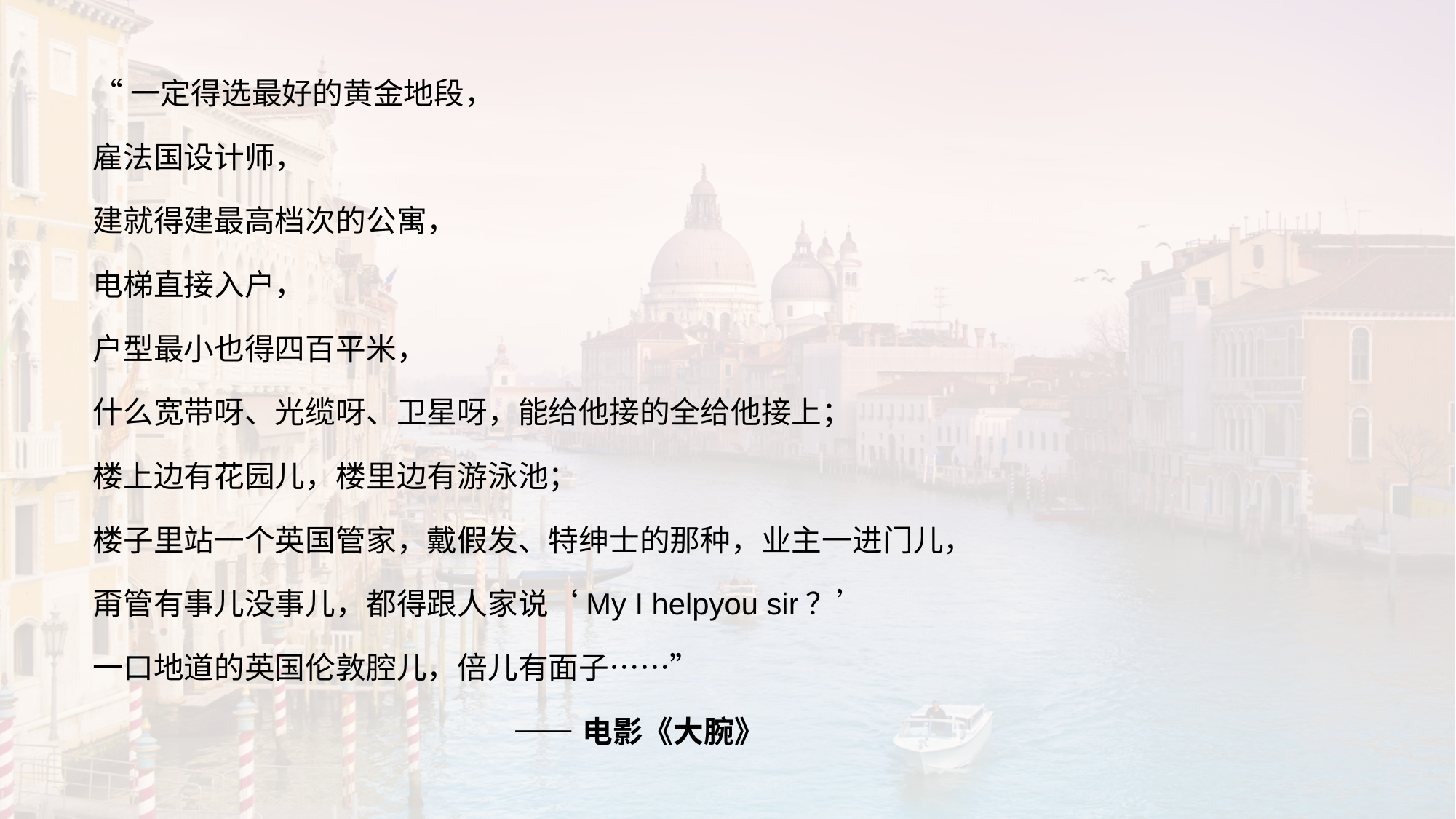

“一定得选最好的黄金地段，
雇法国设计师，
建就得建最高档次的公寓，
电梯直接入户，
户型最小也得四百平米，
什么宽带呀、光缆呀、卫星呀，能给他接的全给他接上；
楼上边有花园儿，楼里边有游泳池；
楼子里站一个英国管家，戴假发、特绅士的那种，业主一进门儿，
甭管有事儿没事儿，都得跟人家说‘My I helpyou sir？’
一口地道的英国伦敦腔儿，倍儿有面子……”
                                                             ——电影《大腕》